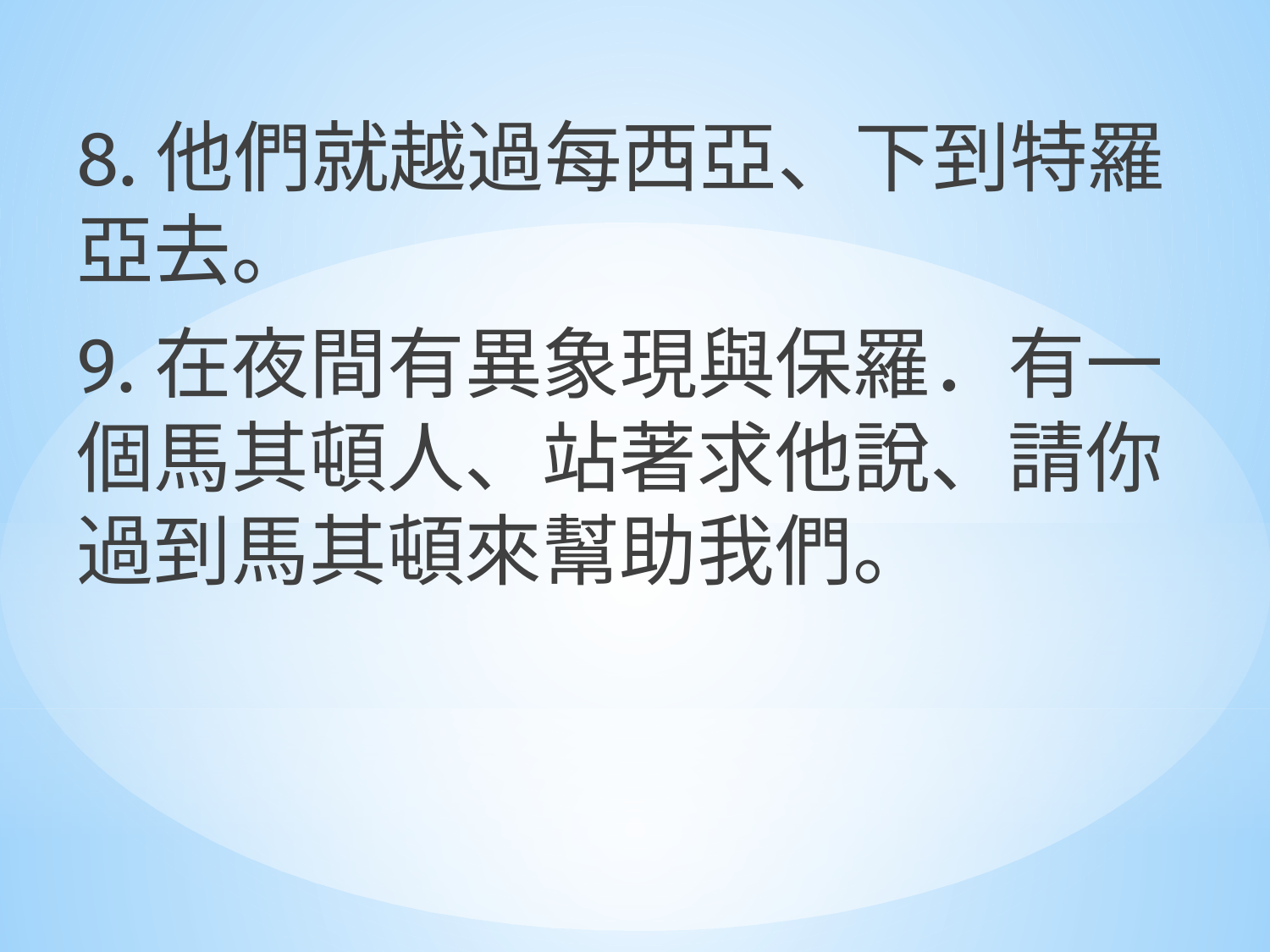

8.他們就越過每西亞、下到特羅亞去。
9.在夜間有異象現與保羅．有一個馬其頓人、站著求他說、請你過到馬其頓來幫助我們。
#